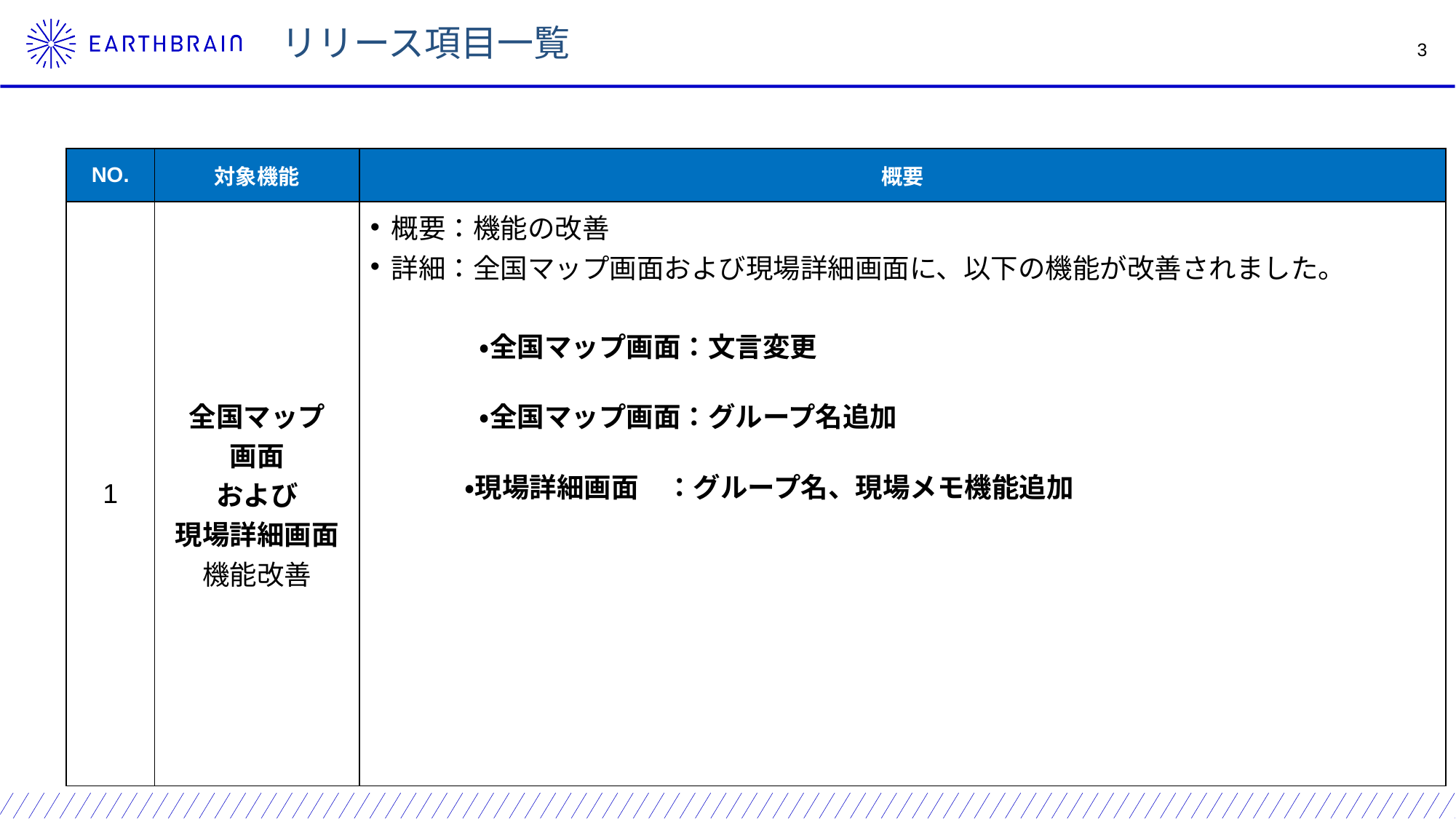

リリース項目一覧
| NO. | 対象機能 | 概要 |
| --- | --- | --- |
| 1 | 全国マップ 画面 および 現場詳細画面 機能改善 | 概要：機能の改善 詳細：全国マップ画面および現場詳細画面に、以下の機能が改善されました。 　　 　　　　・全国マップ画面：文言変更 　　　　・全国マップ画面：グループ名追加 ・現場詳細画面　：グループ名、現場メモ機能追加 |